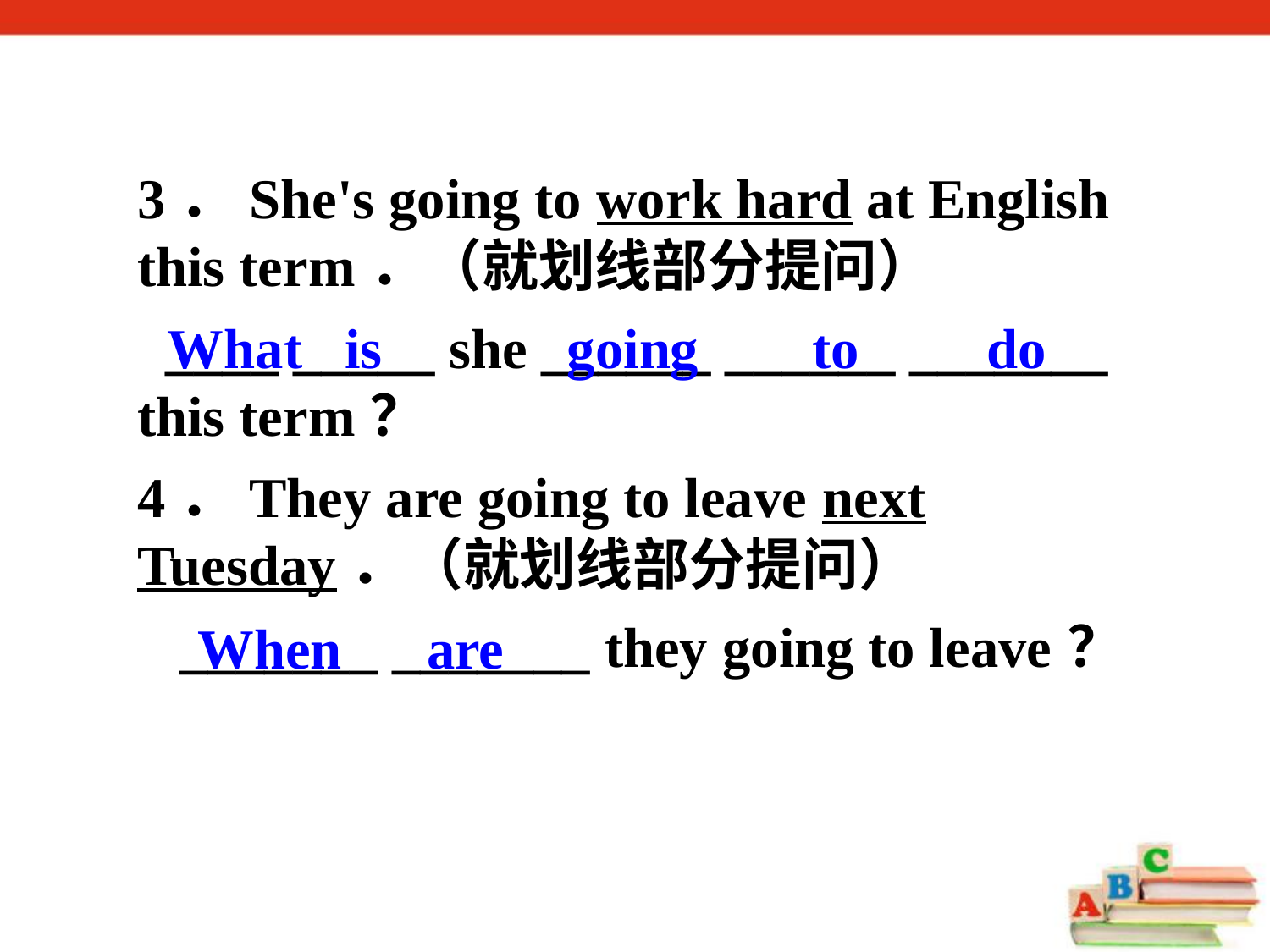

3．She's going to work hard at English this term．（就划线部分提问）
  ____ _____ she ______ ______ _______ this term？
4．They are going to leave next Tuesday．（就划线部分提问）
   _______ _______ they going to leave？
What   is             going        to         do
When      are